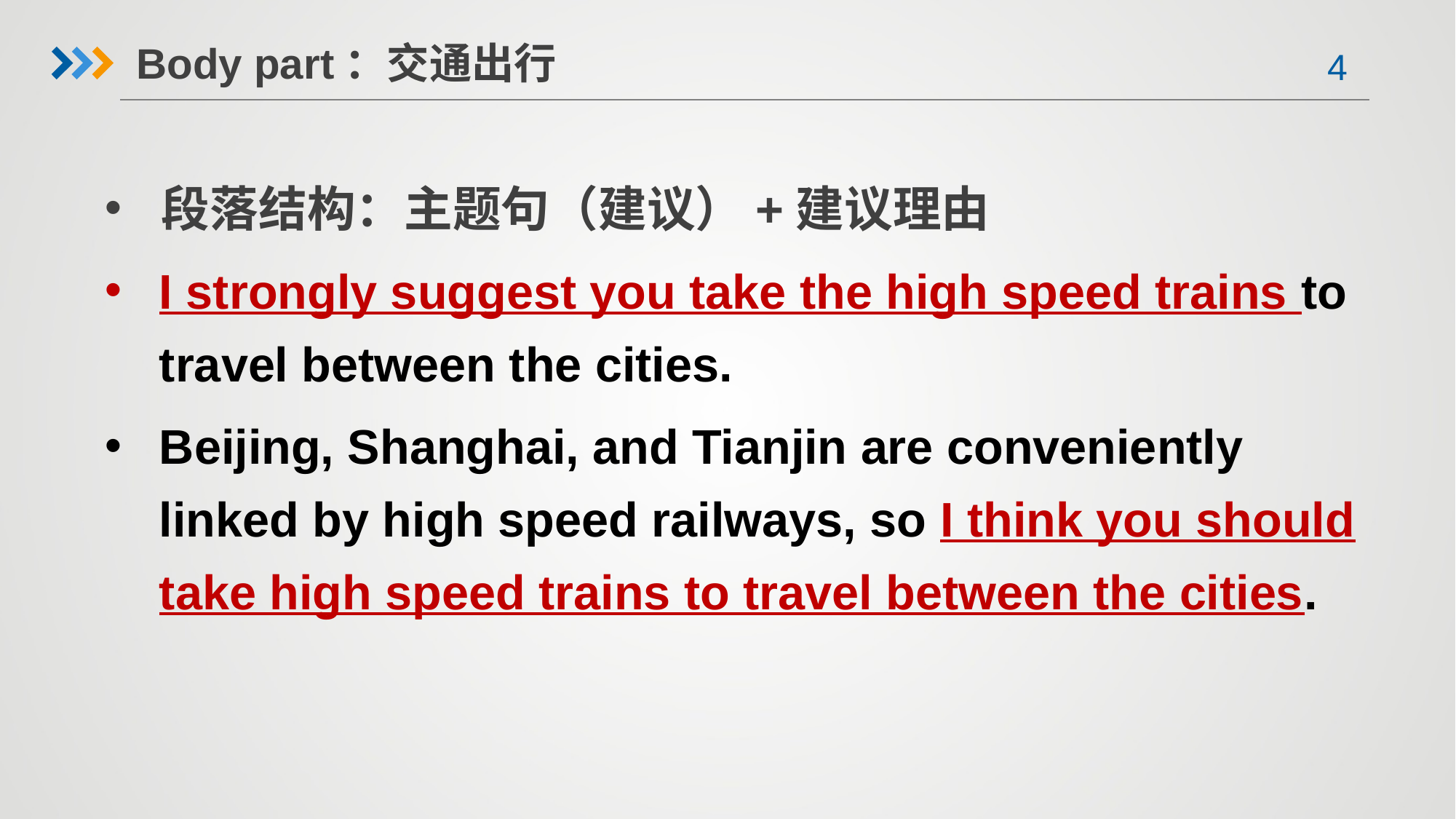

Body part：交通出行
 段落结构：主题句（建议）+建议理由
I strongly suggest you take the high speed trains to travel between the cities.
Beijing, Shanghai, and Tianjin are conveniently linked by high speed railways, so I think you should take high speed trains to travel between the cities.